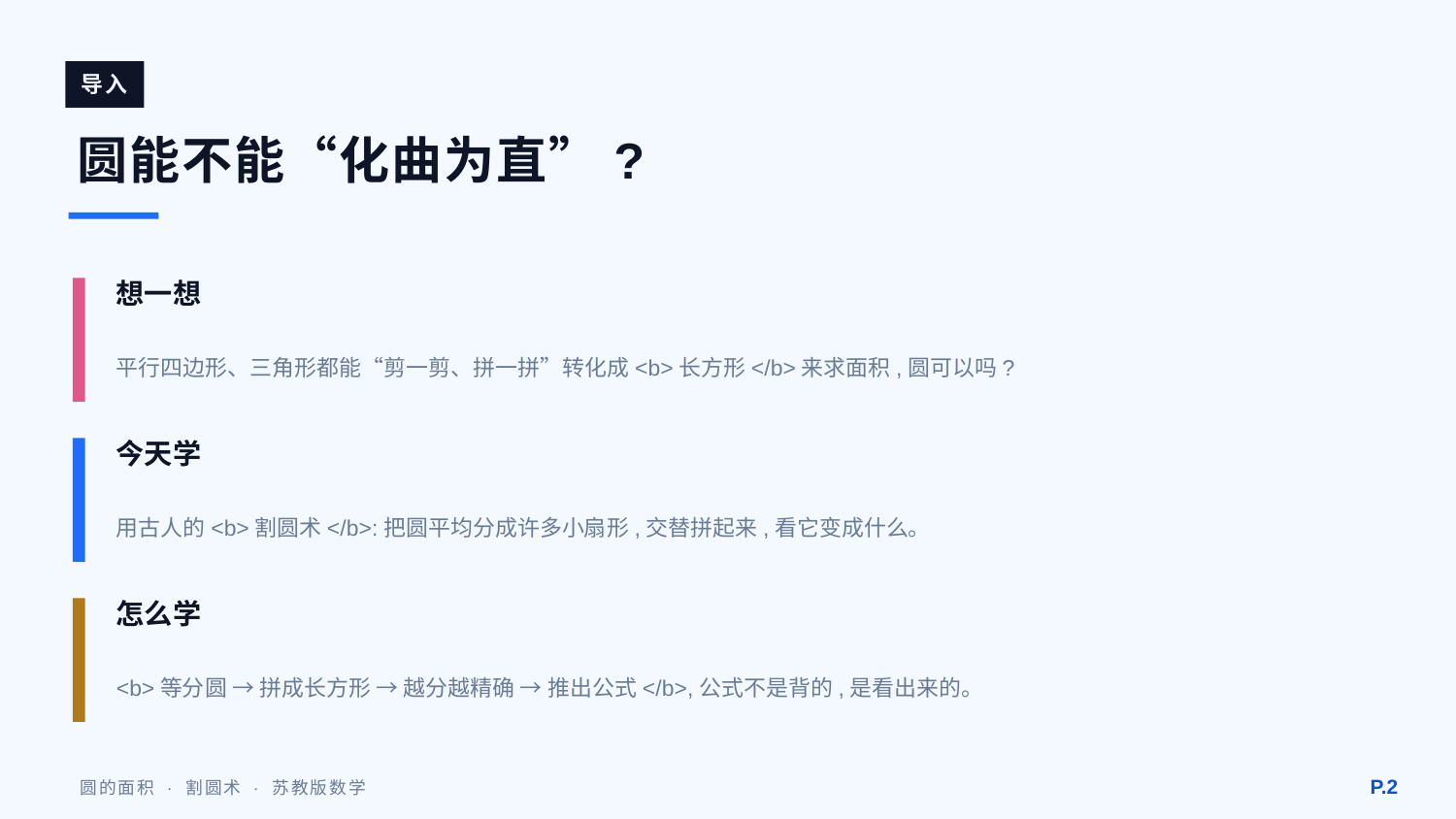

导入

圆能不能“化曲为直”?

想一想

平行四边形、三角形都能“剪一剪、拼一拼”转化成<b>长方形</b>来求面积,圆可以吗?
今天学

用古人的<b>割圆术</b>:把圆平均分成许多小扇形,交替拼起来,看它变成什么。
怎么学

<b>等分圆 → 拼成长方形 → 越分越精确 → 推出公式</b>,公式不是背的,是看出来的。
P.2
圆的面积 · 割圆术 · 苏教版数学